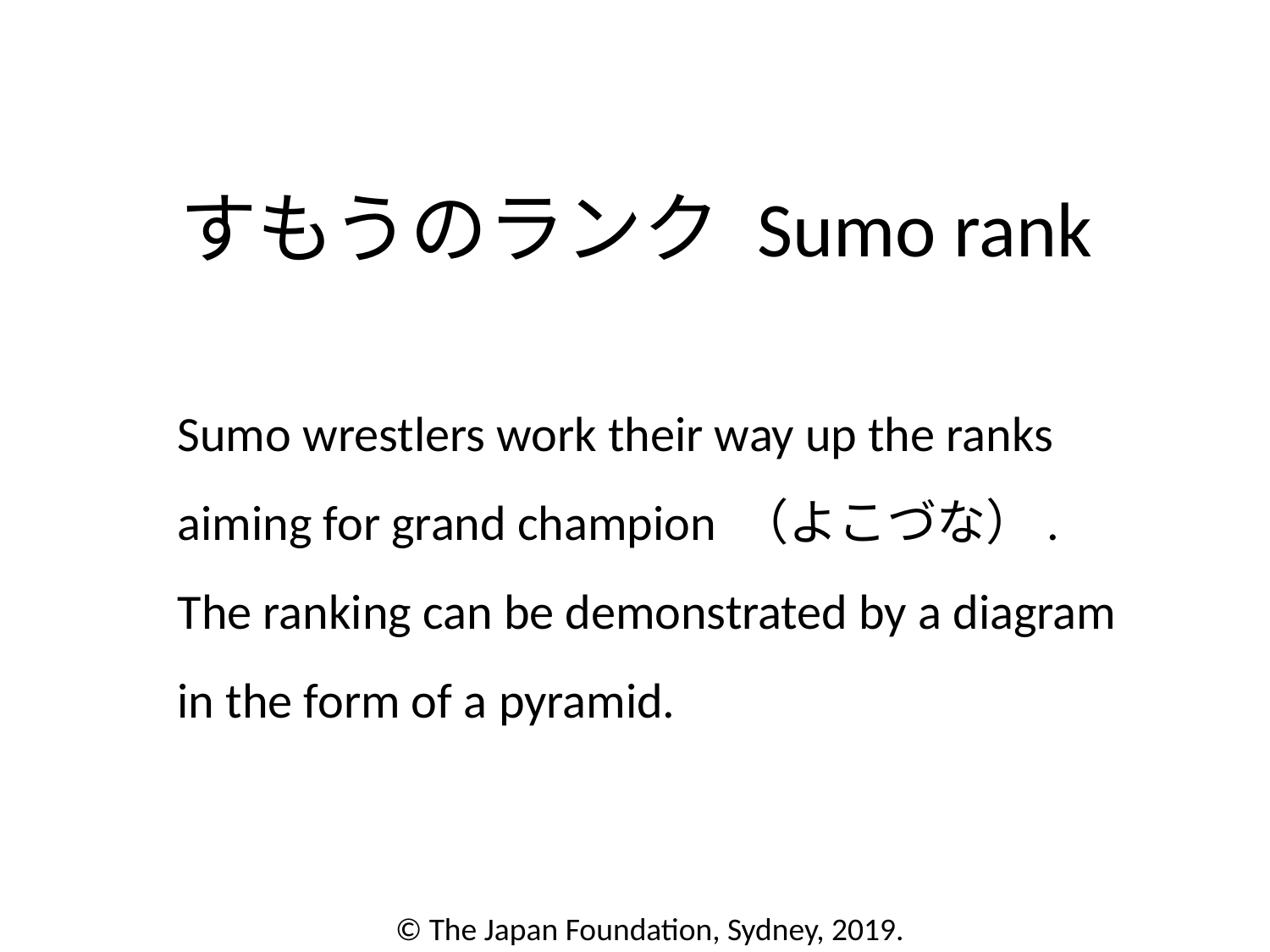

# すもうのランク Sumo rank
Sumo wrestlers work their way up the ranks aiming for grand champion （よこづな）. The ranking can be demonstrated by a diagram in the form of a pyramid.
© The Japan Foundation, Sydney, 2019.